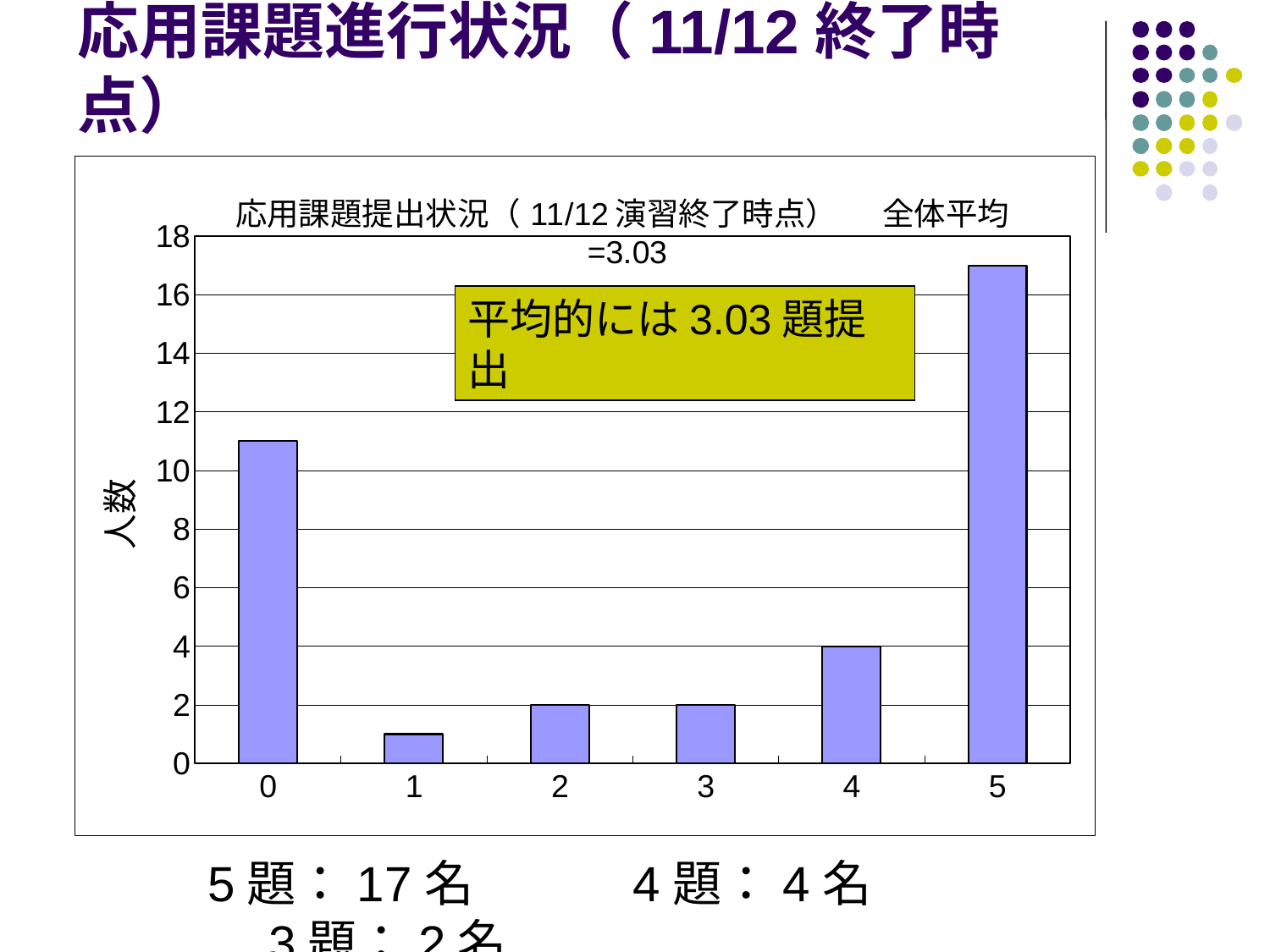

# 応用課題進行状況（11/12終了時点）

### Chart: 応用課題提出状況（11/12演習終了時点）　  全体平均=3.03

| Category |  |
|---|---|
| 0 | 11.0 |
| 1 | 1.0 |
| 2 | 2.0 |
| 3 | 2.0 |
| 4 | 4.0 |
| 5 | 17.0 |
平均的には3.03題提出
5題：17名　　　4題：4名　　　3題：2名